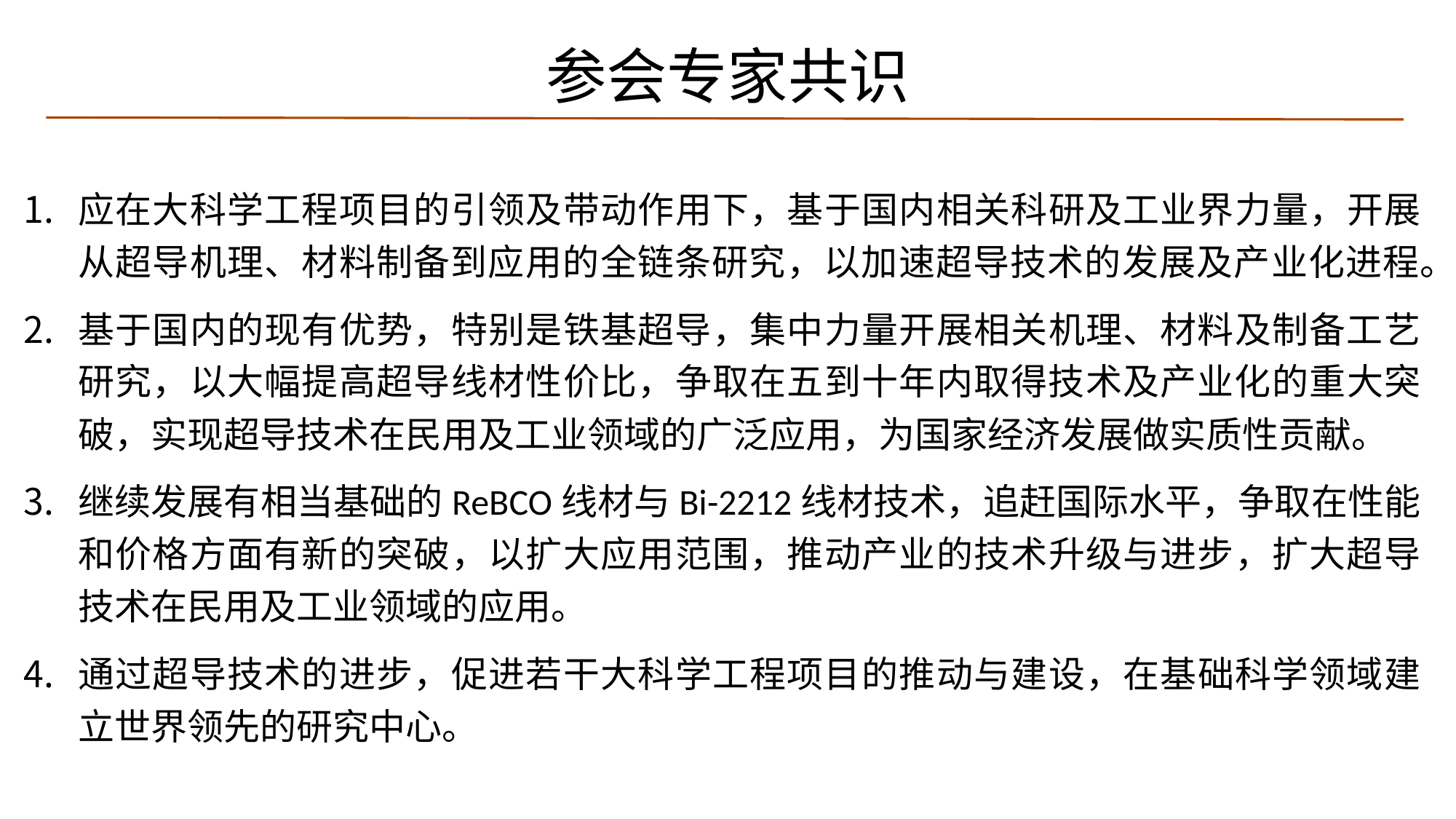

# 参会专家共识
应在大科学工程项目的引领及带动作用下，基于国内相关科研及工业界力量，开展从超导机理、材料制备到应用的全链条研究，以加速超导技术的发展及产业化进程。
基于国内的现有优势，特别是铁基超导，集中力量开展相关机理、材料及制备工艺研究，以大幅提高超导线材性价比，争取在五到十年内取得技术及产业化的重大突破，实现超导技术在民用及工业领域的广泛应用，为国家经济发展做实质性贡献。
继续发展有相当基础的ReBCO线材与Bi-2212线材技术，追赶国际水平，争取在性能和价格方面有新的突破，以扩大应用范围，推动产业的技术升级与进步，扩大超导技术在民用及工业领域的应用。
通过超导技术的进步，促进若干大科学工程项目的推动与建设，在基础科学领域建立世界领先的研究中心。